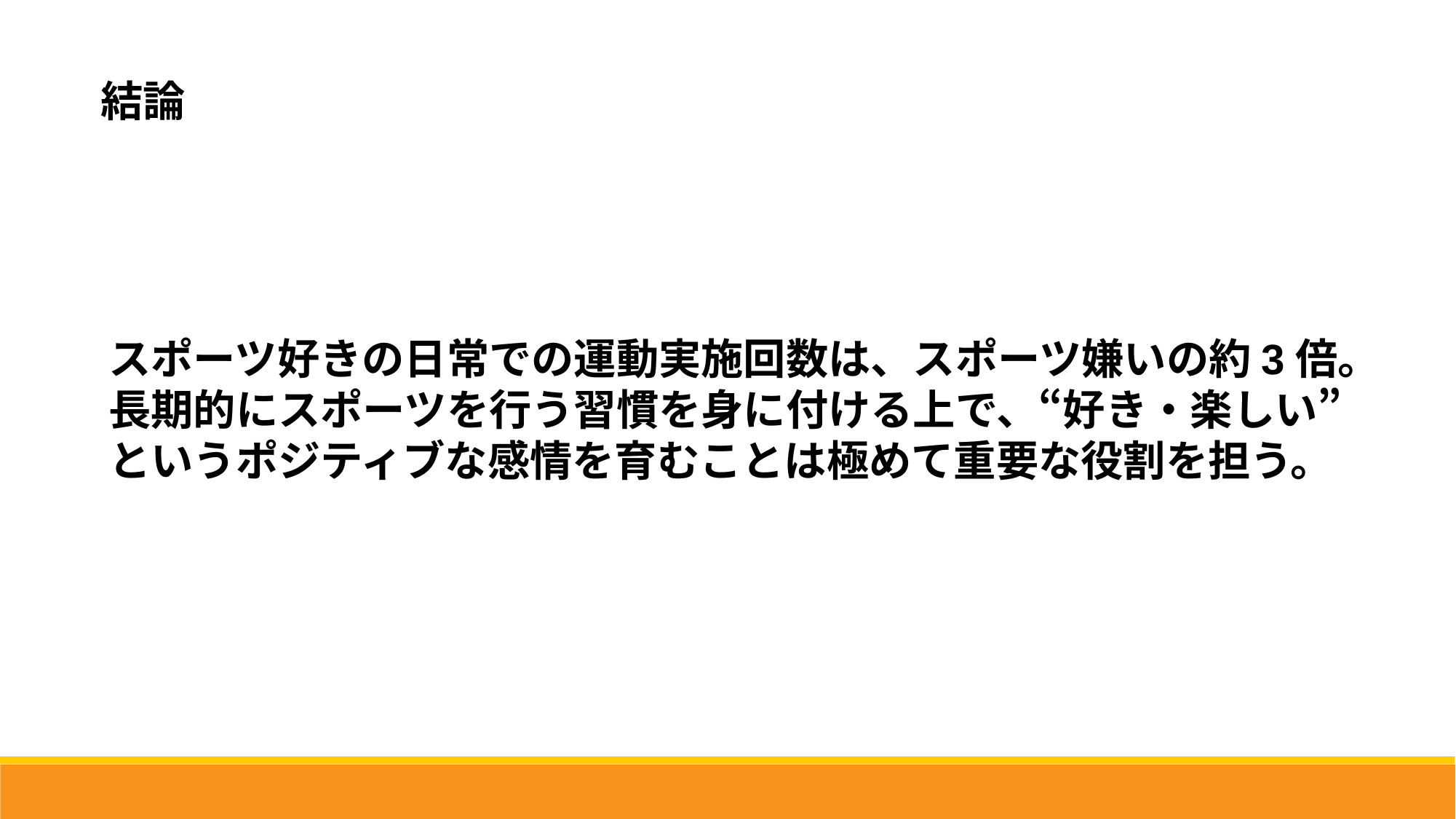

結論
スポーツ好きの日常での運動実施回数は、スポーツ嫌いの約3倍。長期的にスポーツを行う習慣を身に付ける上で、“好き・楽しい”というポジティブな感情を育むことは極めて重要な役割を担う。